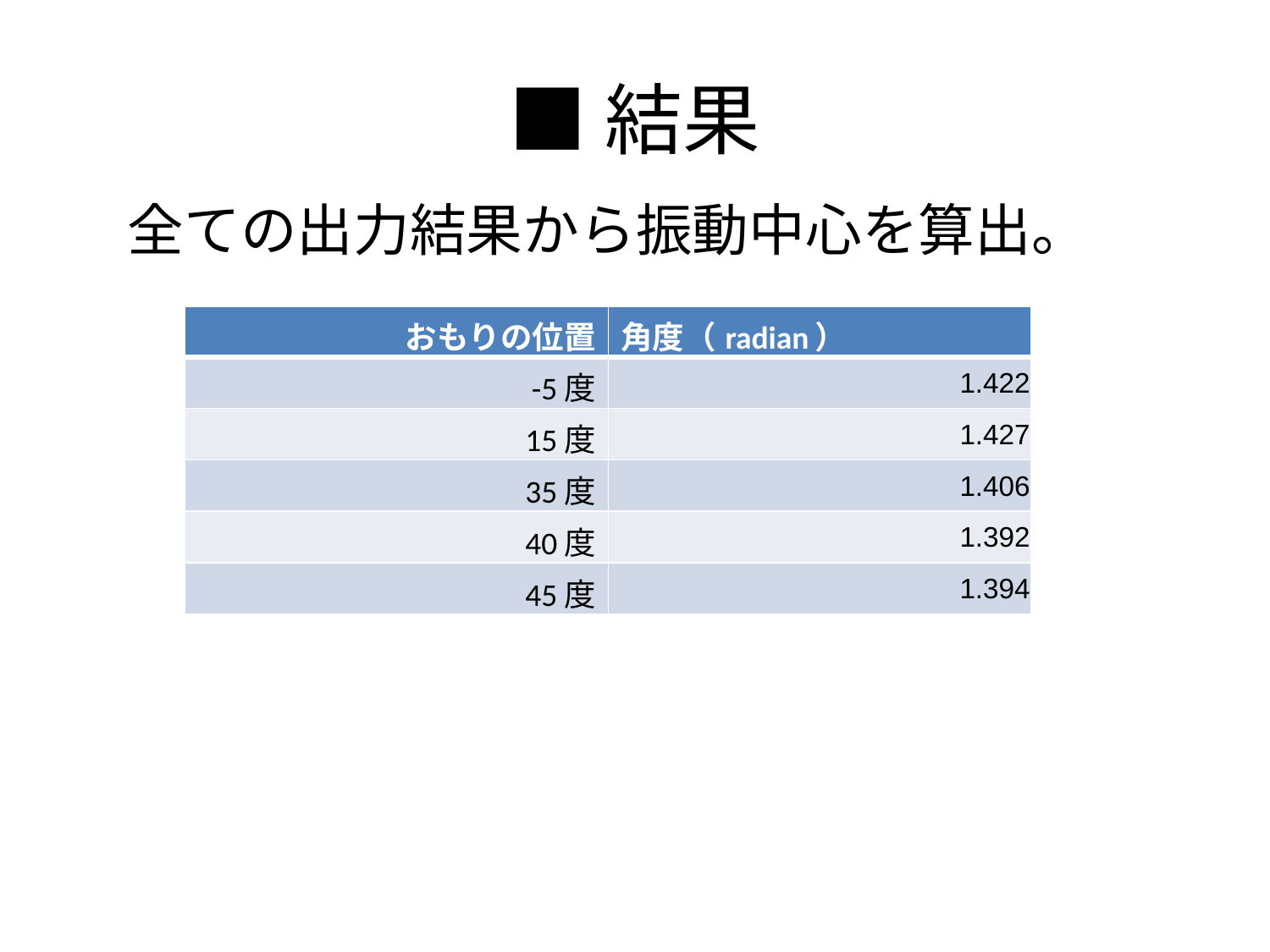

# ■結果
全ての出力結果から振動中心を算出。

| おもりの位置 | 角度（radian） |
| --- | --- |
| -5度 | 1.422 |
| 15度 | 1.427 |
| 35度 | 1.406 |
| 40度 | 1.392 |
| 45度 | 1.394 |